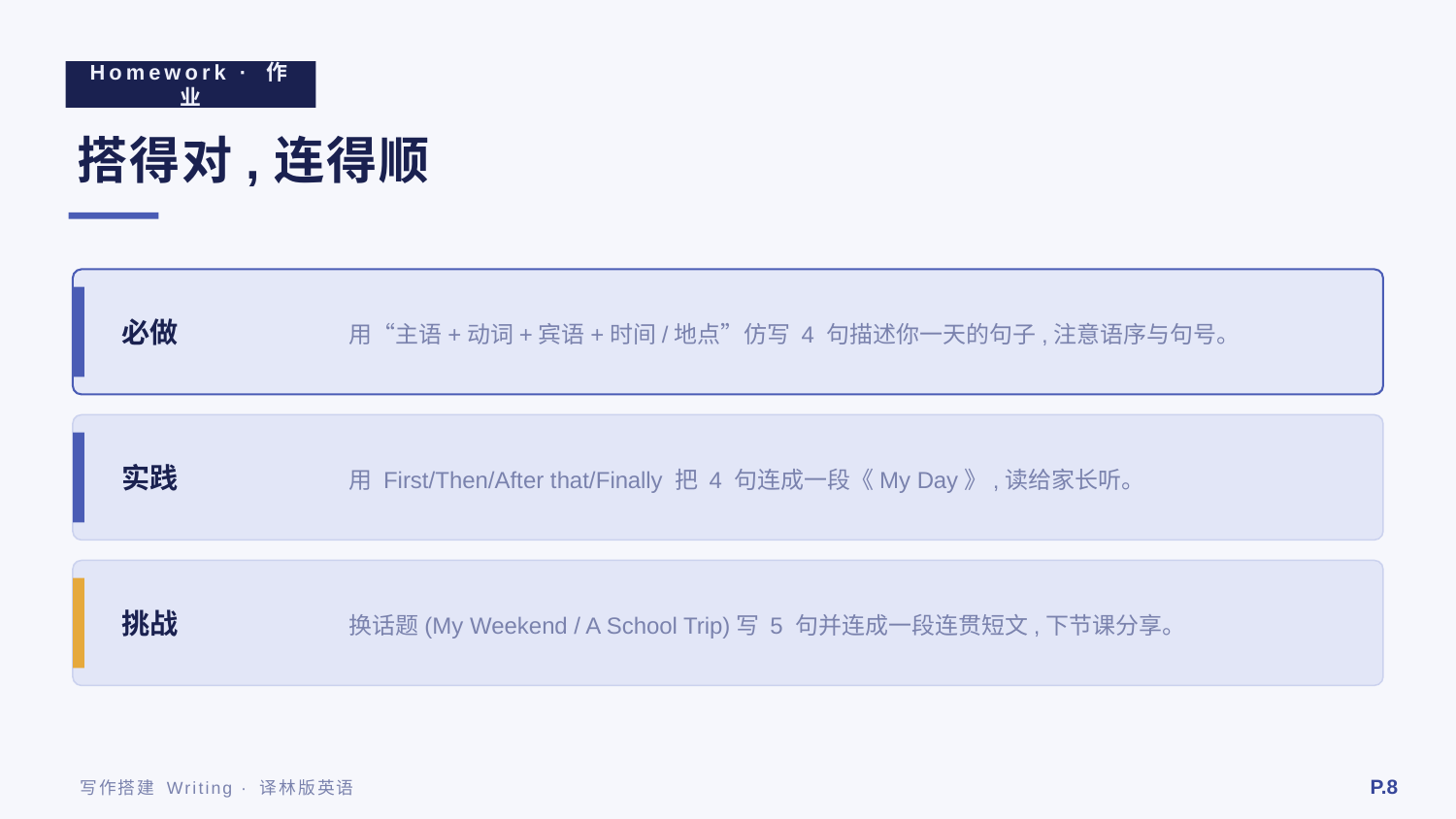

Homework · 作业

搭得对,连得顺

用“主语+动词+宾语+时间/地点”仿写 4 句描述你一天的句子,注意语序与句号。
必做

用 First/Then/After that/Finally 把 4 句连成一段《My Day》,读给家长听。
实践

换话题(My Weekend / A School Trip)写 5 句并连成一段连贯短文,下节课分享。
挑战

P.8
写作搭建 Writing · 译林版英语